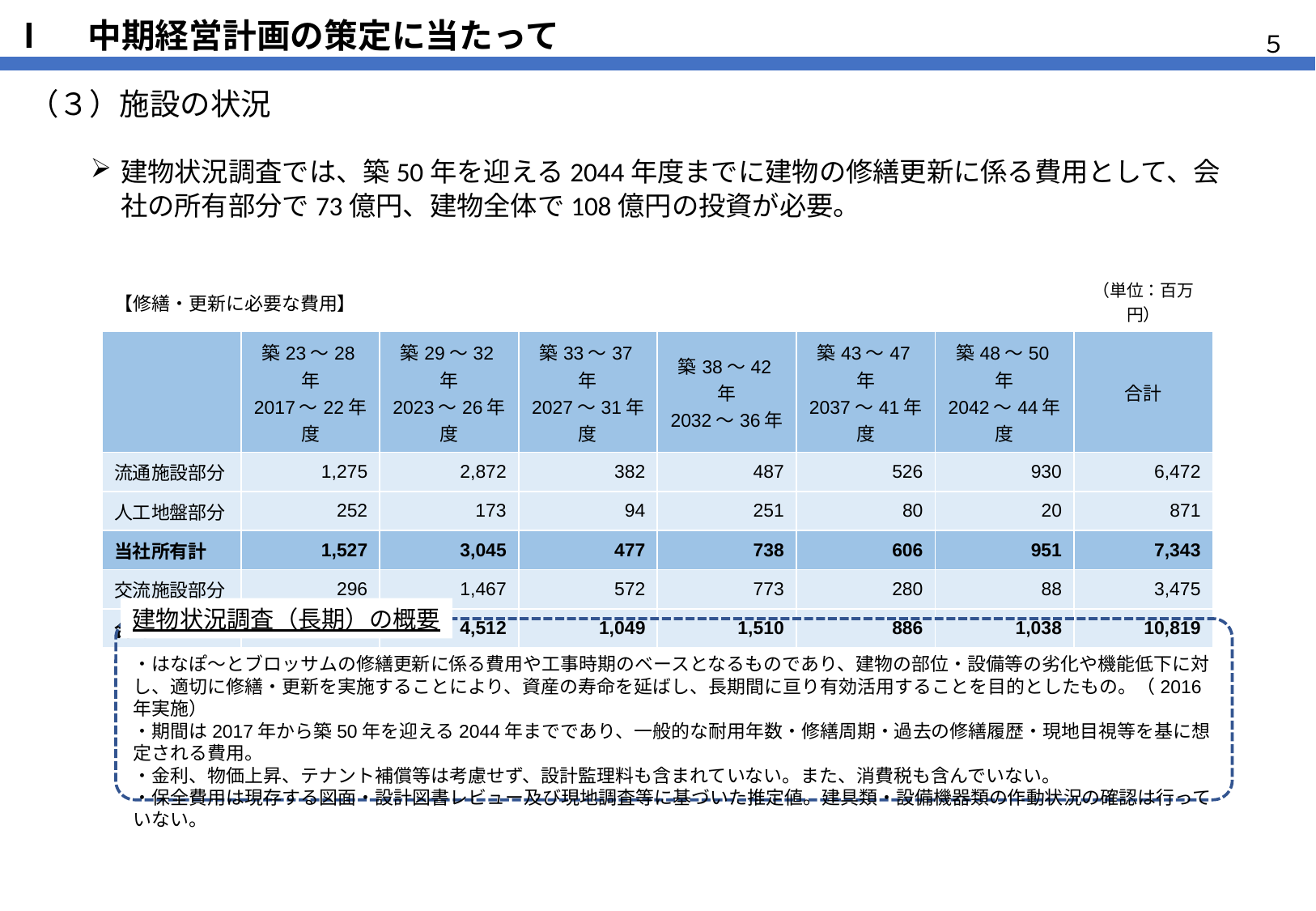

# Ⅰ　中期経営計画の策定に当たって
５
（３）施設の状況
建物状況調査では、築50年を迎える2044年度までに建物の修繕更新に係る費用として、会社の所有部分で73億円、建物全体で108億円の投資が必要。

| 【修繕・更新に必要な費用】 |  |  |  |  |  |  | （単位：百万円） |
| --- | --- | --- | --- | --- | --- | --- | --- |
|  | 築23～28年 2017～22年度 | 築29～32年 2023～26年度 | 築33～37年 2027～31年度 | 築38～42年 2032～36年 | 築43～47年 2037～41年度 | 築48～50年 2042～44年度 | 合計 |
| 流通施設部分 | 1,275 | 2,872 | 382 | 487 | 526 | 930 | 6,472 |
| 人工地盤部分 | 252 | 173 | 94 | 251 | 80 | 20 | 871 |
| 当社所有計 | 1,527 | 3,045 | 477 | 738 | 606 | 951 | 7,343 |
| 交流施設部分 | 296 | 1,467 | 572 | 773 | 280 | 88 | 3,475 |
| 合計 | 1,823 | 4,512 | 1,049 | 1,510 | 886 | 1,038 | 10,819 |
建物状況調査（長期）の概要

・はなぽ～とブロッサムの修繕更新に係る費用や工事時期のベースとなるものであり、建物の部位・設備等の劣化や機能低下に対し、適切に修繕・更新を実施することにより、資産の寿命を延ばし、長期間に亘り有効活用することを目的としたもの。（2016年実施）
・期間は2017年から築50年を迎える2044年までであり、一般的な耐用年数・修繕周期・過去の修繕履歴・現地目視等を基に想定される費用。
・金利、物価上昇、テナント補償等は考慮せず、設計監理料も含まれていない。また、消費税も含んでいない。
・保全費用は現存する図面・設計図書レビュー及び現地調査等に基づいた推定値。建具類・設備機器類の作動状況の確認は行っていない。